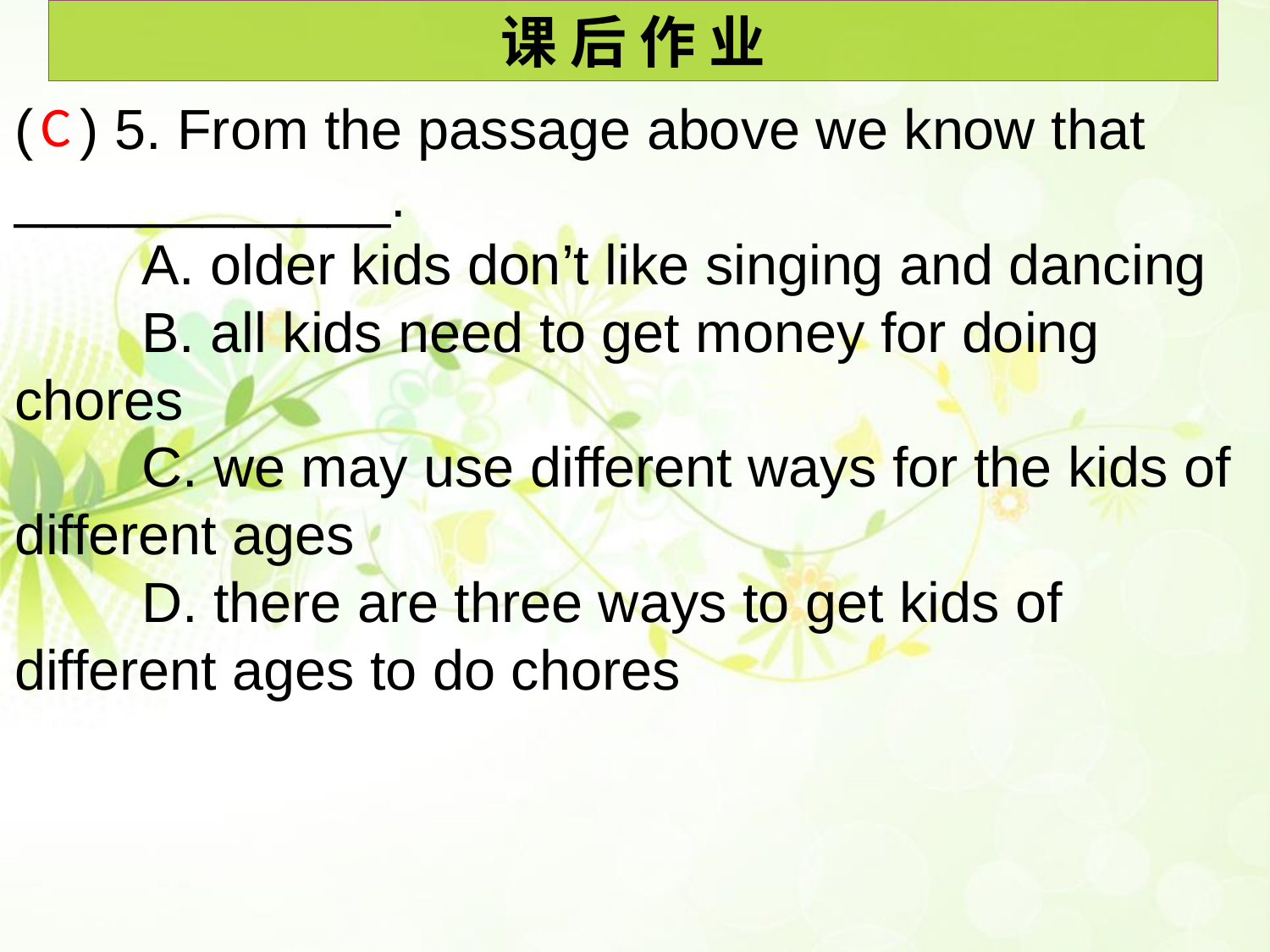

课 后 作 业
C
(   ) 5. From the passage above we know that ____________.
	A. older kids don’t like singing and dancing
	B. all kids need to get money for doing chores
	C. we may use different ways for the kids of different ages
	D. there are three ways to get kids of different ages to do chores